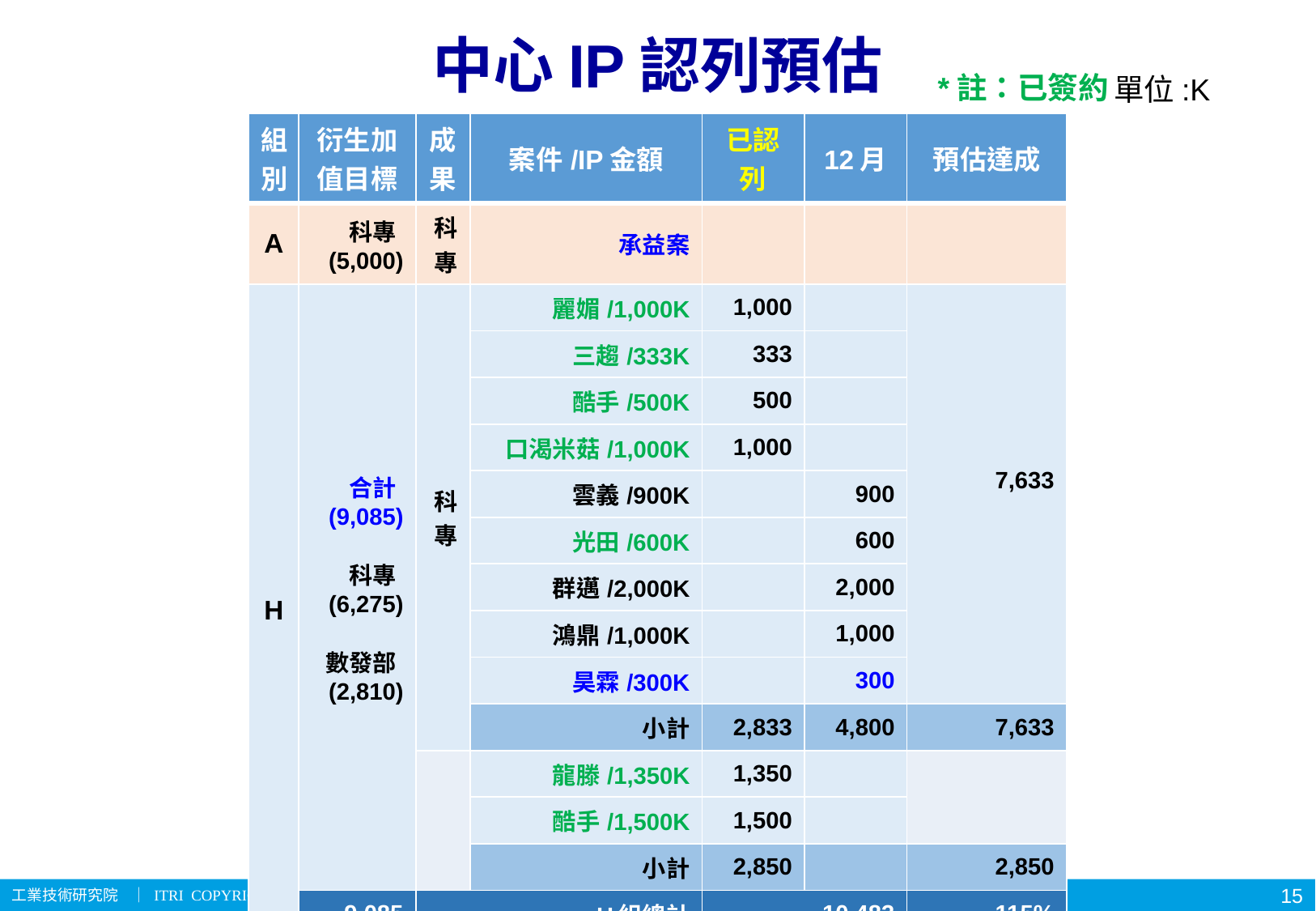

# 中心IP認列預估
*註：已簽約
單位:K
| 組別 | 衍生加值目標 | 成果 | 案件/IP金額 | 已認列 | 12月 | 預估達成 |
| --- | --- | --- | --- | --- | --- | --- |
| A | 科專(5,000) | 科專 | 承益案 |  |  |  |
| H | 合計(9,085) 科專(6,275) 數發部(2,810) | 科專 | 麗媚/1,000K | 1,000 |  | 7,633 |
|  |  |  | 三趨/333K | 333 |  |  |
|  |  |  | 酷手/500K | 500 |  |  |
|  |  |  | 口渴米菇/1,000K | 1,000 |  |  |
|  |  |  | 雲義/900K |  | 900 |  |
|  |  |  | 光田/600K |  | 600 |  |
|  |  |  | 群邁/2,000K |  | 2,000 |  |
|  |  |  | 鴻鼎/1,000K |  | 1,000 |  |
|  |  |  | 昊霖/300K |  | 300 |  |
|  |  |  | 小計 | 2,833 | 4,800 | 7,633 |
|  |  |  | 龍滕/1,350K | 1,350 |  |  |
|  |  |  | 酷手/1,500K | 1,500 |  |  |
|  |  |  | 小計 | 2,850 |  | 2,850 |
|  | 9,085 | H組總計 |  | 10,483 |  | 115% |